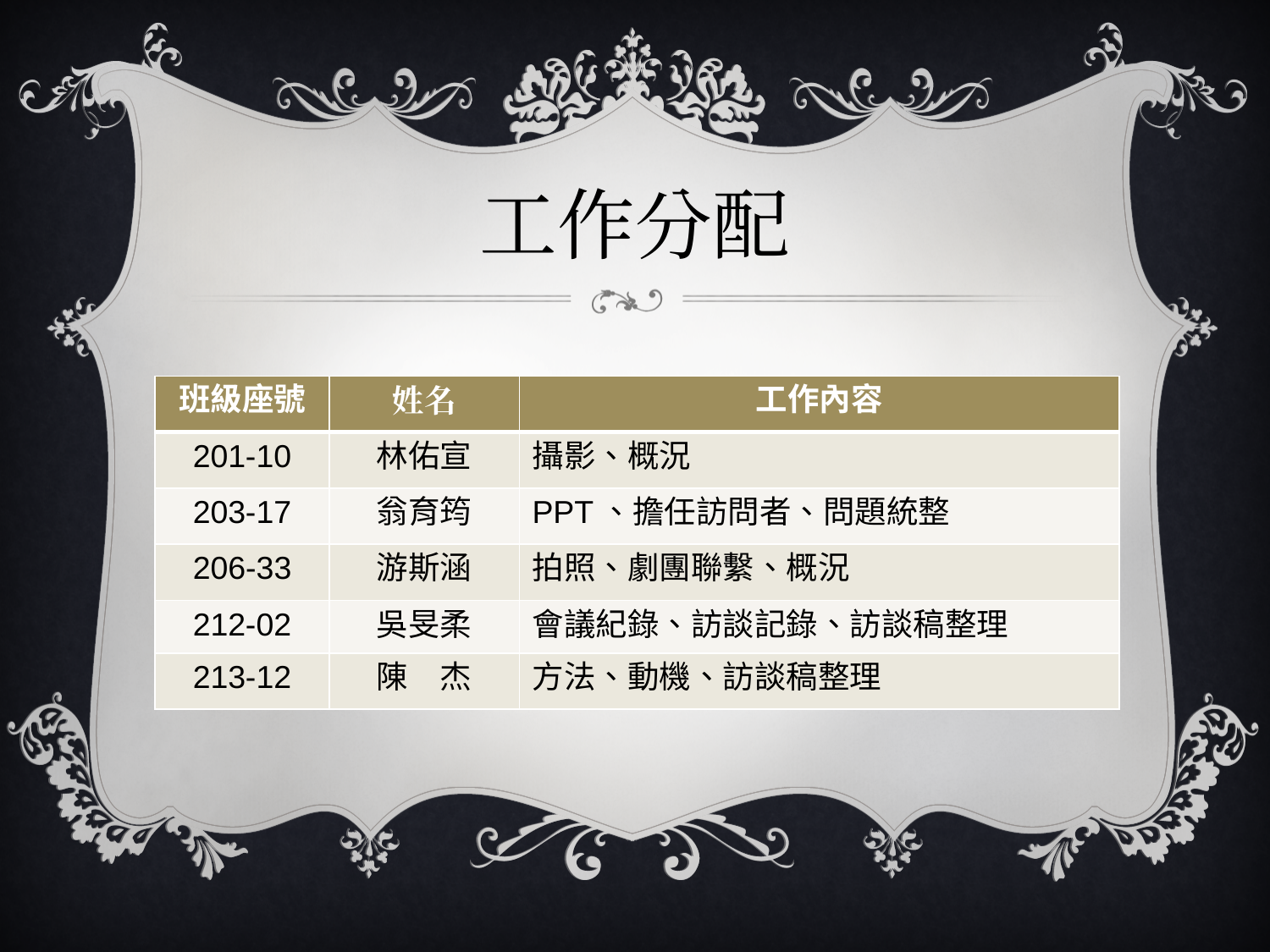

# 工作分配
| 班級座號 | 姓名 | 工作內容 |
| --- | --- | --- |
| 201-10 | 林佑宣 | 攝影、概況 |
| 203-17 | 翁育筠 | PPT、擔任訪問者、問題統整 |
| 206-33 | 游斯涵 | 拍照、劇團聯繫、概況 |
| 212-02 | 吳旻柔 | 會議紀錄、訪談記錄、訪談稿整理 |
| 213-12 | 陳　杰 | 方法、動機、訪談稿整理 |